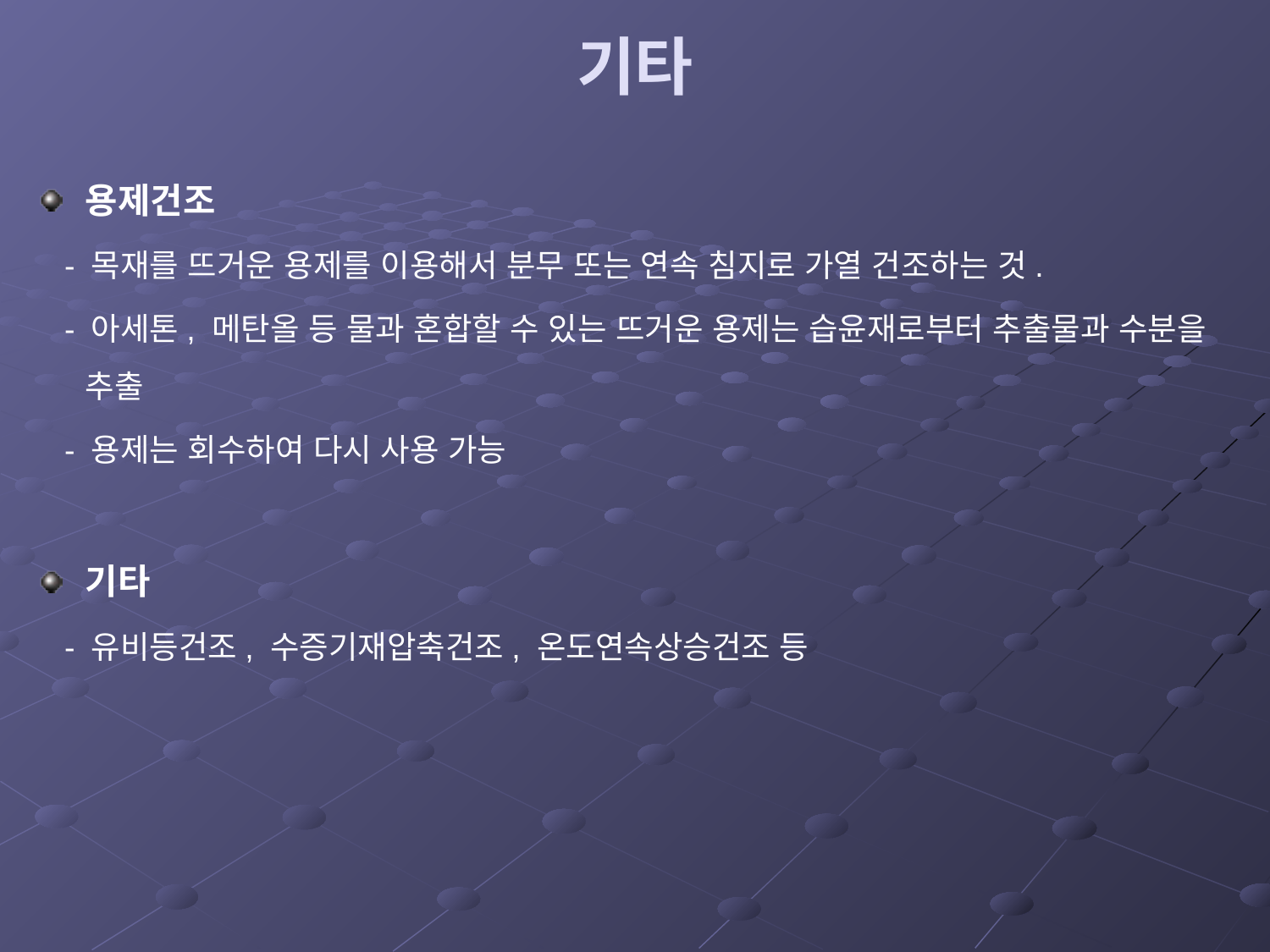

# 기타
용제건조
   - 목재를 뜨거운 용제를 이용해서 분무 또는 연속 침지로 가열 건조하는 것.
   - 아세톤, 메탄올 등 물과 혼합할 수 있는 뜨거운 용제는 습윤재로부터 추출물과 수분을 추출
   - 용제는 회수하여 다시 사용 가능

기타
   - 유비등건조, 수증기재압축건조, 온도연속상승건조 등